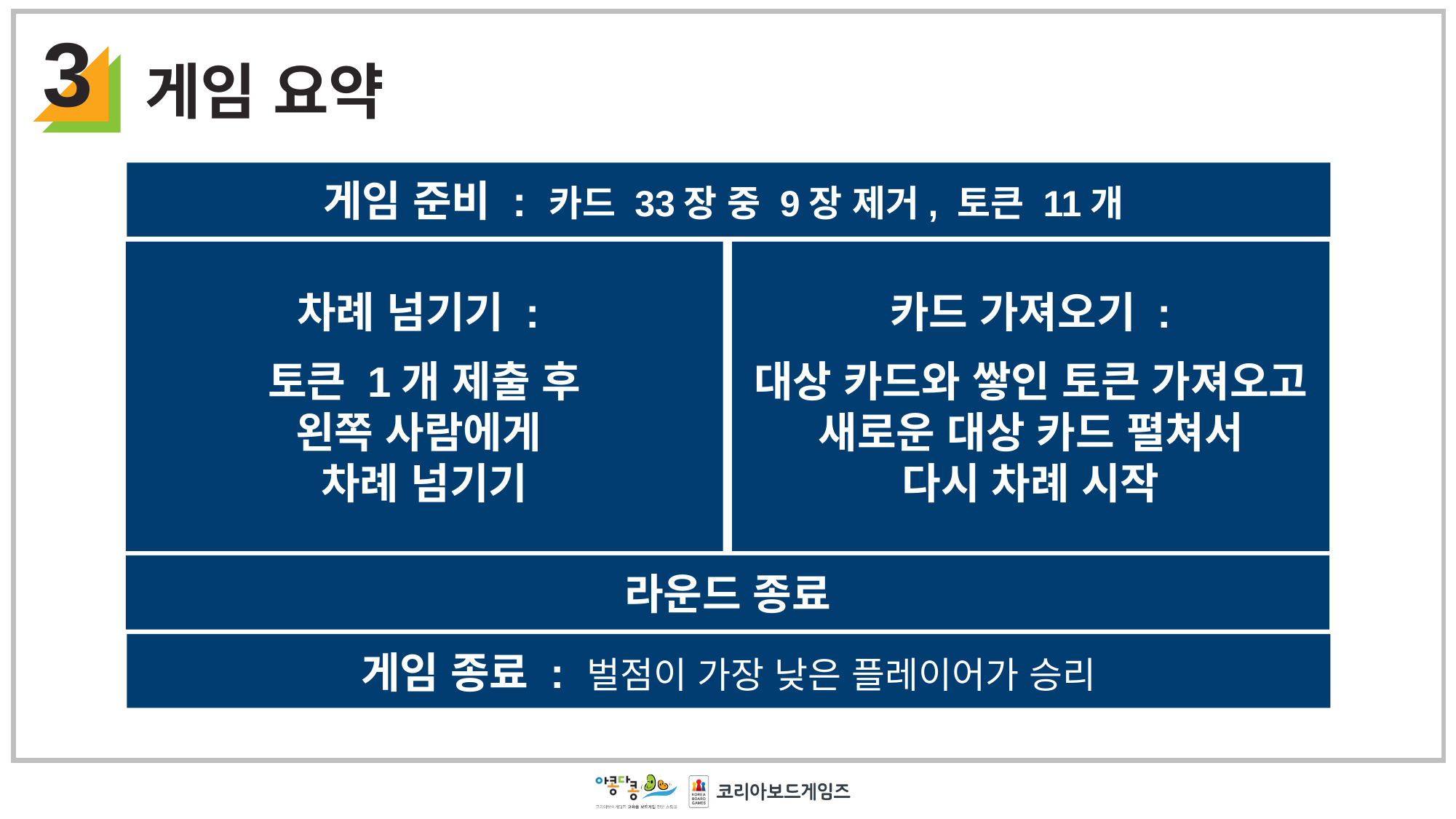

3
게임 요약
게임 준비 : 카드 33장 중 9장 제거, 토큰 11개
차례 넘기기 :

토큰 1개 제출 후
왼쪽 사람에게
차례 넘기기
카드 가져오기 :

대상 카드와 쌓인 토큰 가져오고
새로운 대상 카드 펼쳐서
다시 차례 시작
라운드 종료
게임 종료 : 벌점이 가장 낮은 플레이어가 승리